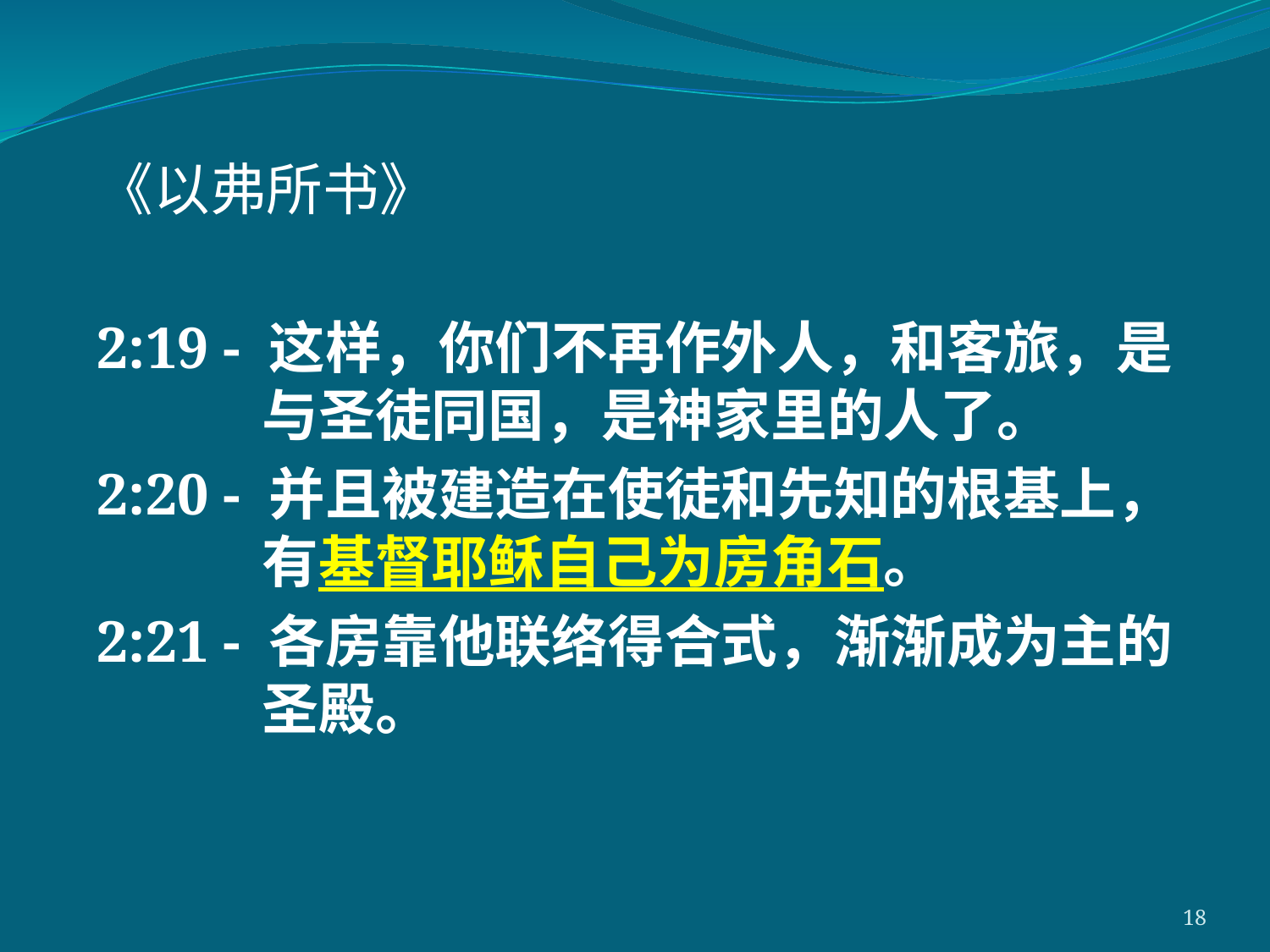

《以弗所书》

2:19 - 这样，你们不再作外人，和客旅，是	与圣徒同国，是神家里的人了。
2:20 - 并且被建造在使徒和先知的根基上，	有基督耶稣自己为房角石。
2:21 - 各房靠他联络得合式，渐渐成为主的	圣殿。
18